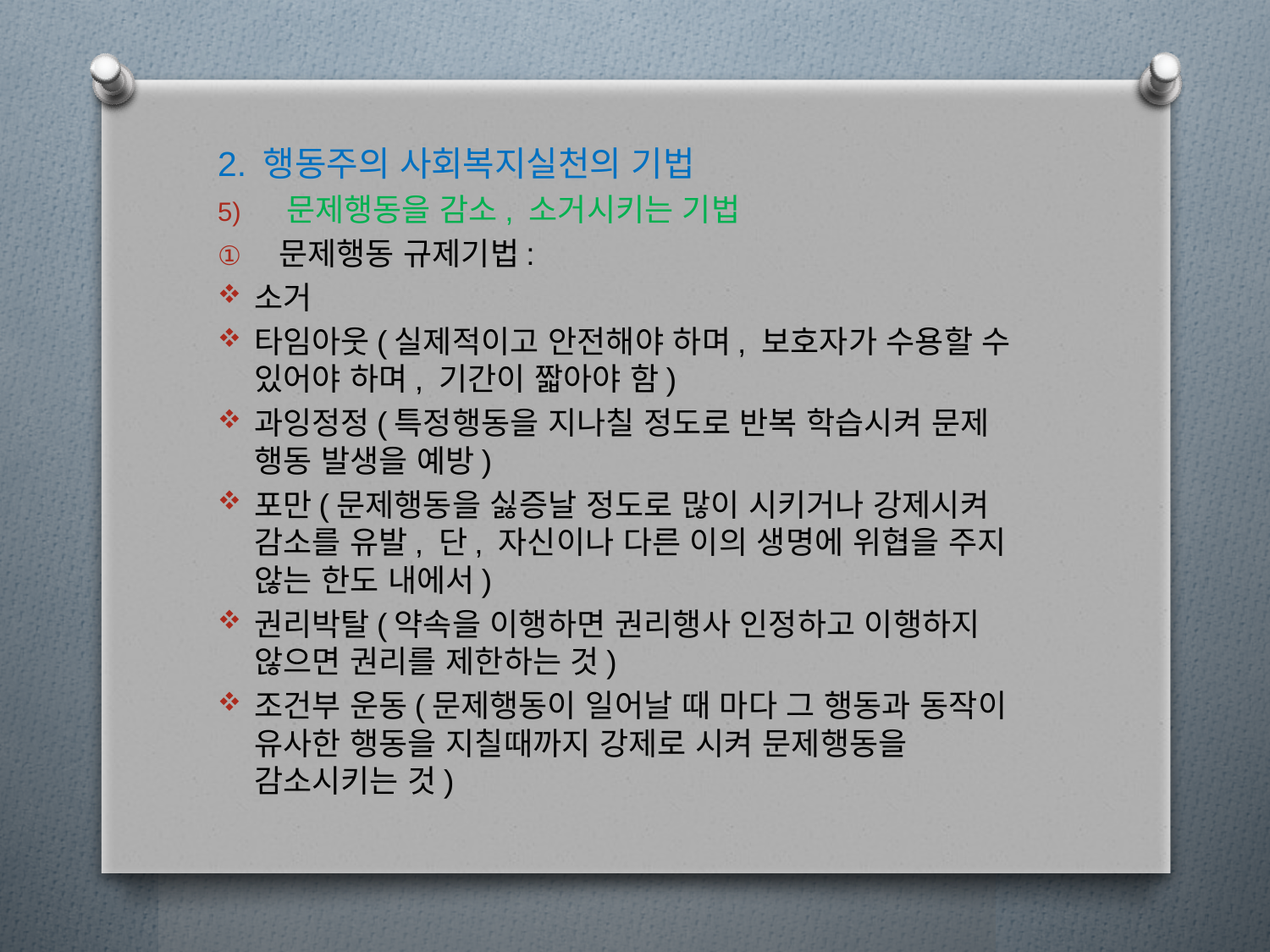

2. 행동주의 사회복지실천의 기법
문제행동을 감소, 소거시키는 기법
문제행동 규제기법:
소거
타임아웃(실제적이고 안전해야 하며, 보호자가 수용할 수 있어야 하며, 기간이 짧아야 함)
과잉정정(특정행동을 지나칠 정도로 반복 학습시켜 문제 행동 발생을 예방)
포만(문제행동을 싫증날 정도로 많이 시키거나 강제시켜 감소를 유발, 단, 자신이나 다른 이의 생명에 위협을 주지 않는 한도 내에서)
권리박탈(약속을 이행하면 권리행사 인정하고 이행하지 않으면 권리를 제한하는 것)
조건부 운동(문제행동이 일어날 때 마다 그 행동과 동작이 유사한 행동을 지칠때까지 강제로 시켜 문제행동을 감소시키는 것)